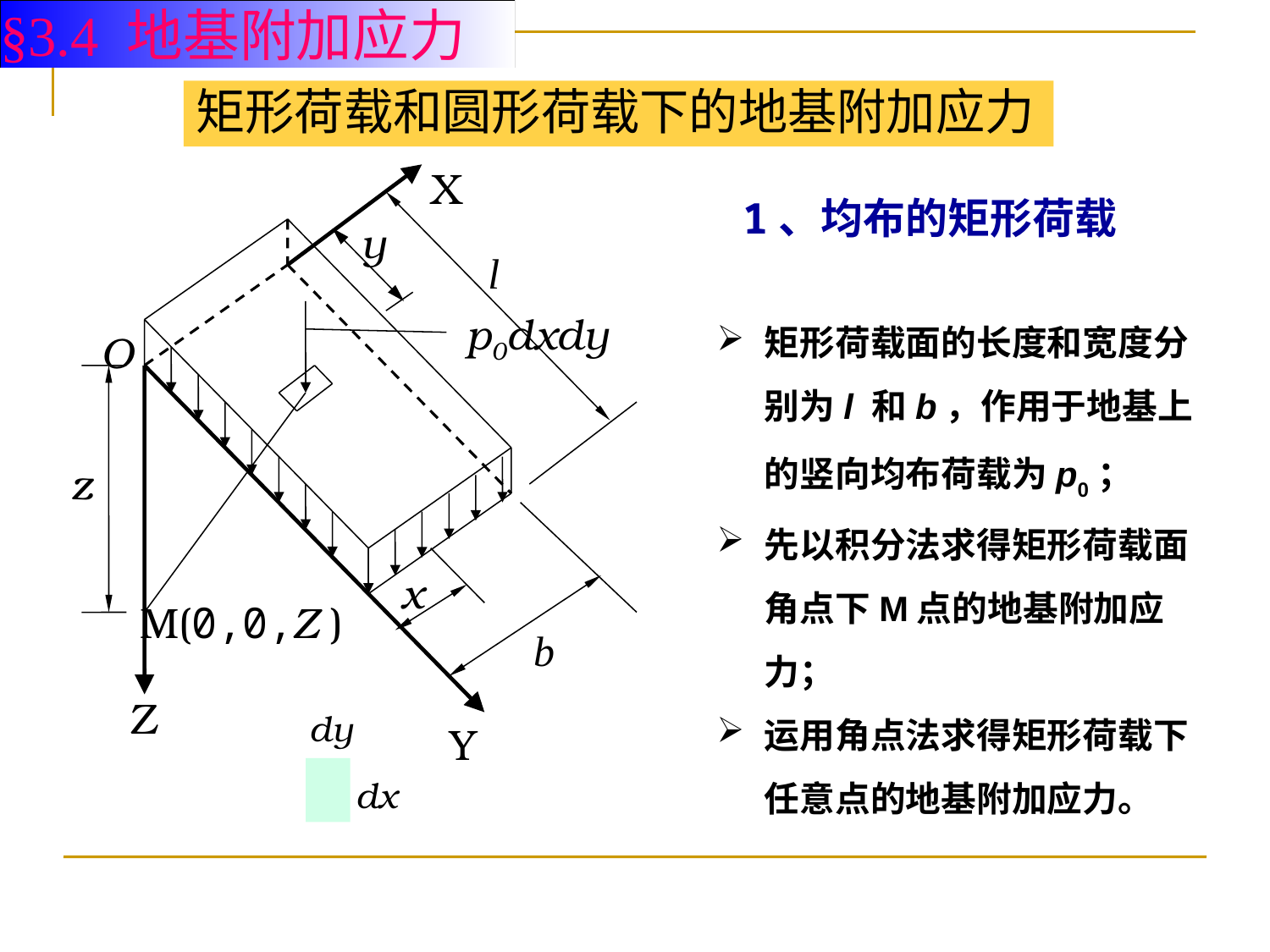

§3.4 地基附加应力
矩形荷载和圆形荷载下的地基附加应力

X

y

l

p0dxdy

O

z

x

M(0,0,Z )

b
Z
dy
Y

dx
1、均布的矩形荷载
矩形荷载面的长度和宽度分别为l 和b，作用于地基上的竖向均布荷载为p0；
先以积分法求得矩形荷载面角点下M点的地基附加应力；
运用角点法求得矩形荷载下任意点的地基附加应力。